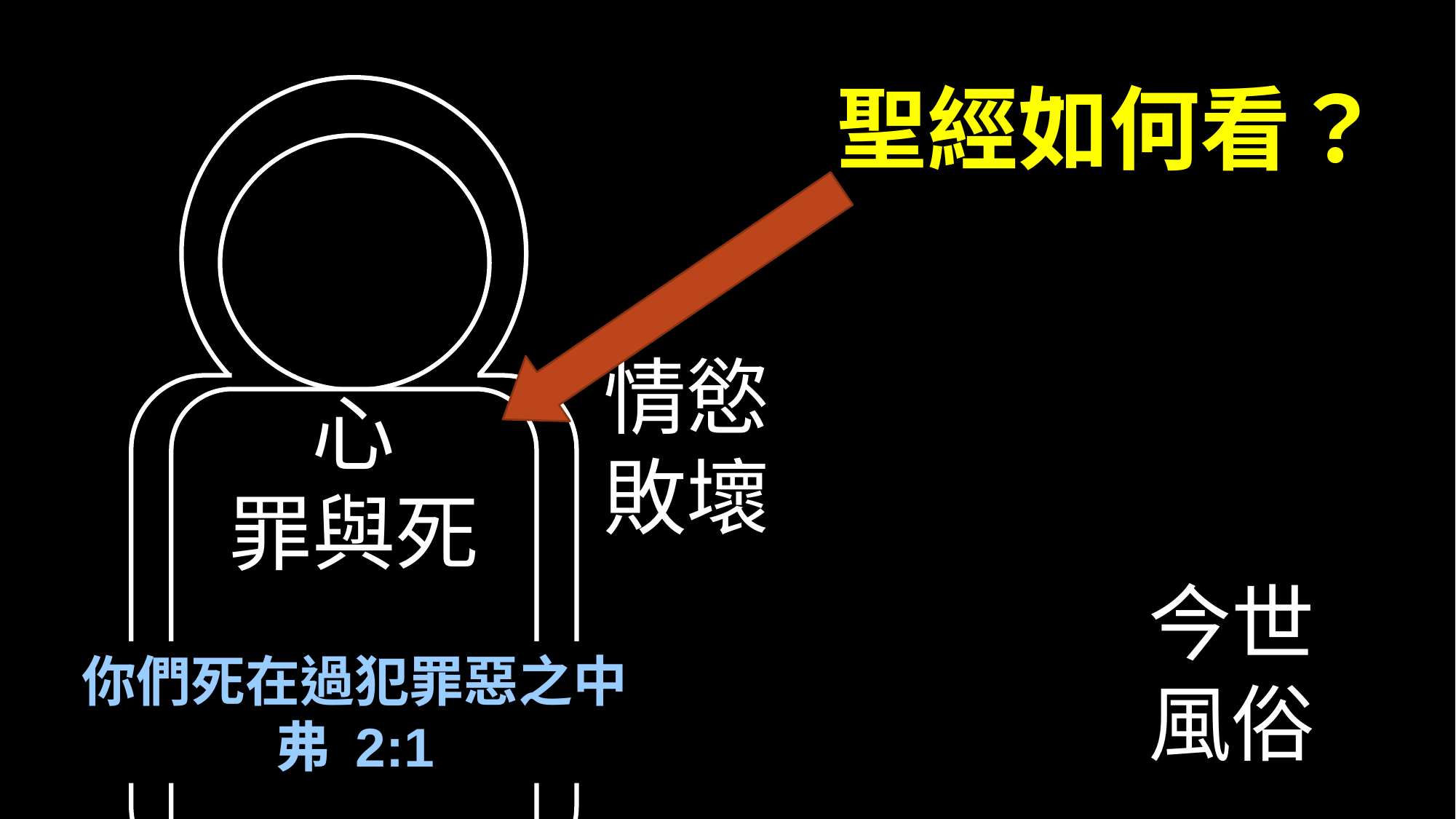

聖經如何看？

情慾敗壞

心
罪與死

今世風俗
你們死在過犯罪惡之中
弗 2:1